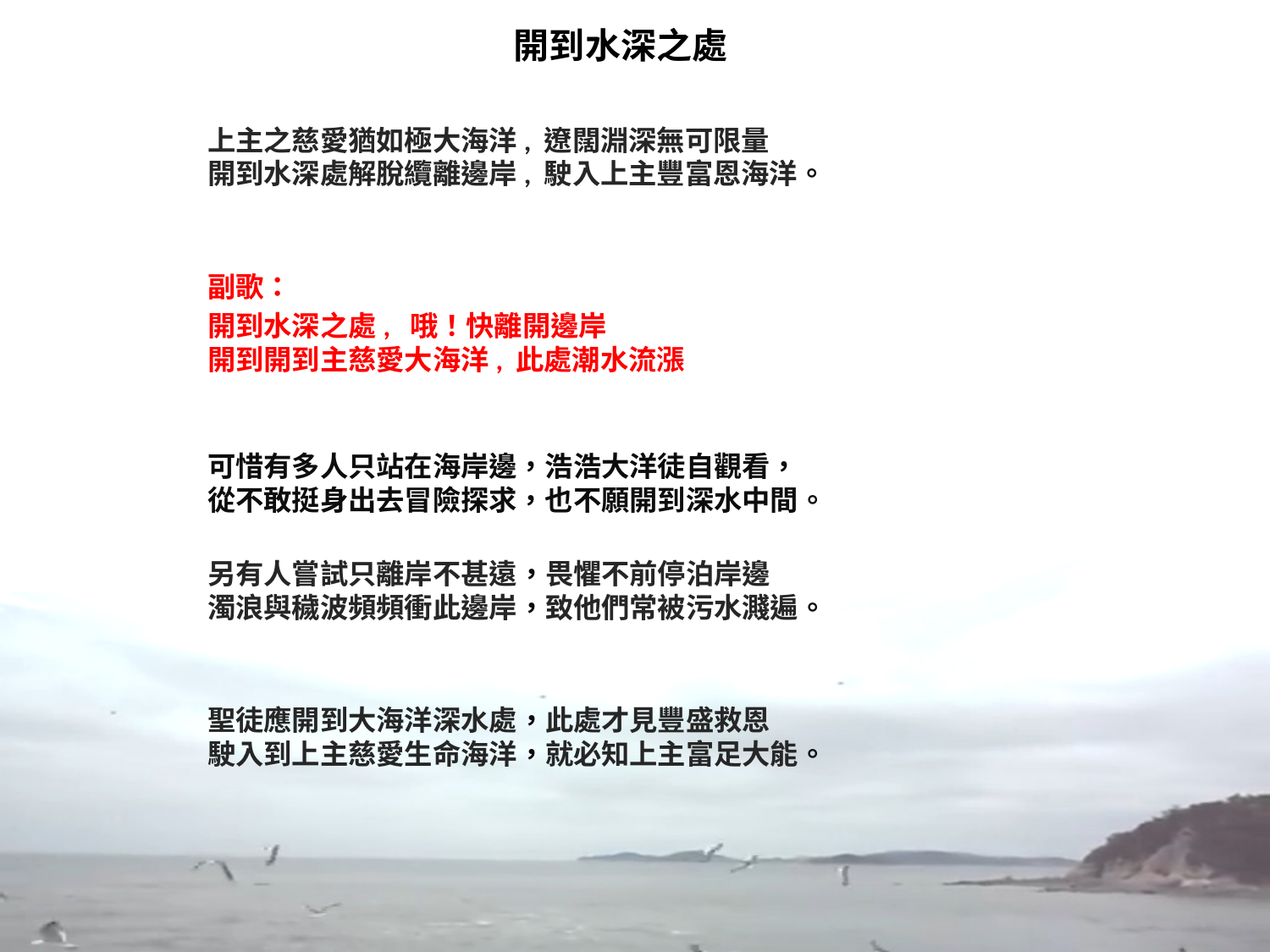

# 開到水深之處
上主之慈愛猶如極大海洋, 遼闊淵深無可限量
開到水深處解脫纜離邊岸, 駛入上主豐富恩海洋。

副歌：
開到水深之處,  哦！快離開邊岸
開到開到主慈愛大海洋, 此處潮水流漲
可惜有多人只站在海岸邊，浩浩大洋徒自觀看，
從不敢挺身出去冒險探求，也不願開到深水中間。
另有人嘗試只離岸不甚遠，畏懼不前停泊岸邊
濁浪與穢波頻頻衝此邊岸，致他們常被污水濺遍。

聖徒應開到大海洋深水處，此處才見豐盛救恩
駛入到上主慈愛生命海洋，就必知上主富足大能。